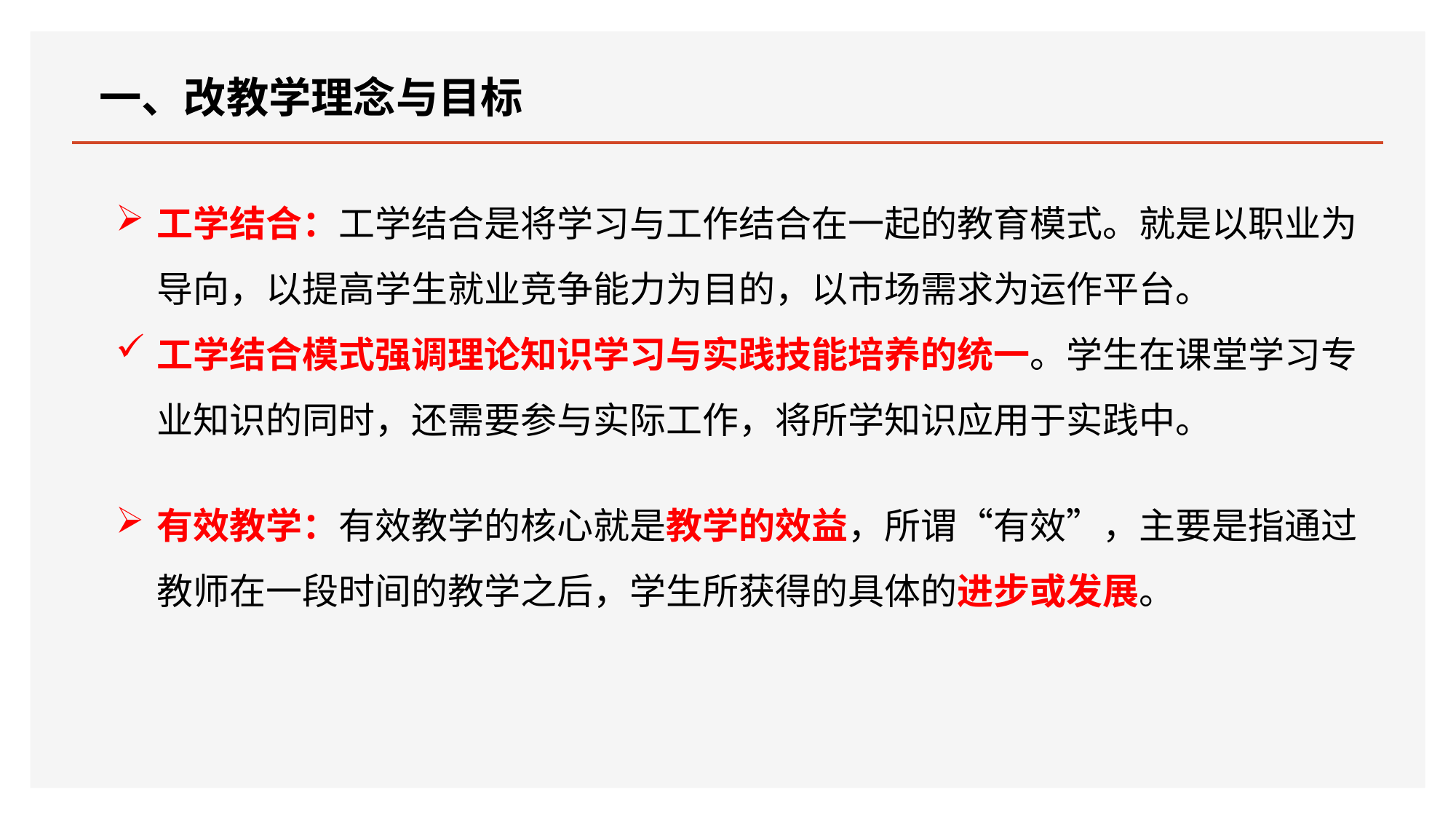

一、改教学理念与目标
工学结合：工学结合是将学习与工作结合在一起的教育模式。就是以职业为导向，以提高学生就业竞争能力为目的，以市场需求为运作平台。
工学结合模式强调理论知识学习与实践技能培养的统一。学生在课堂学习专业知识的同时，还需要参与实际工作，将所学知识应用于实践中。
有效教学：有效教学的核心就是教学的效益，所谓“有效”，主要是指通过教师在一段时间的教学之后，学生所获得的具体的进步或发展。